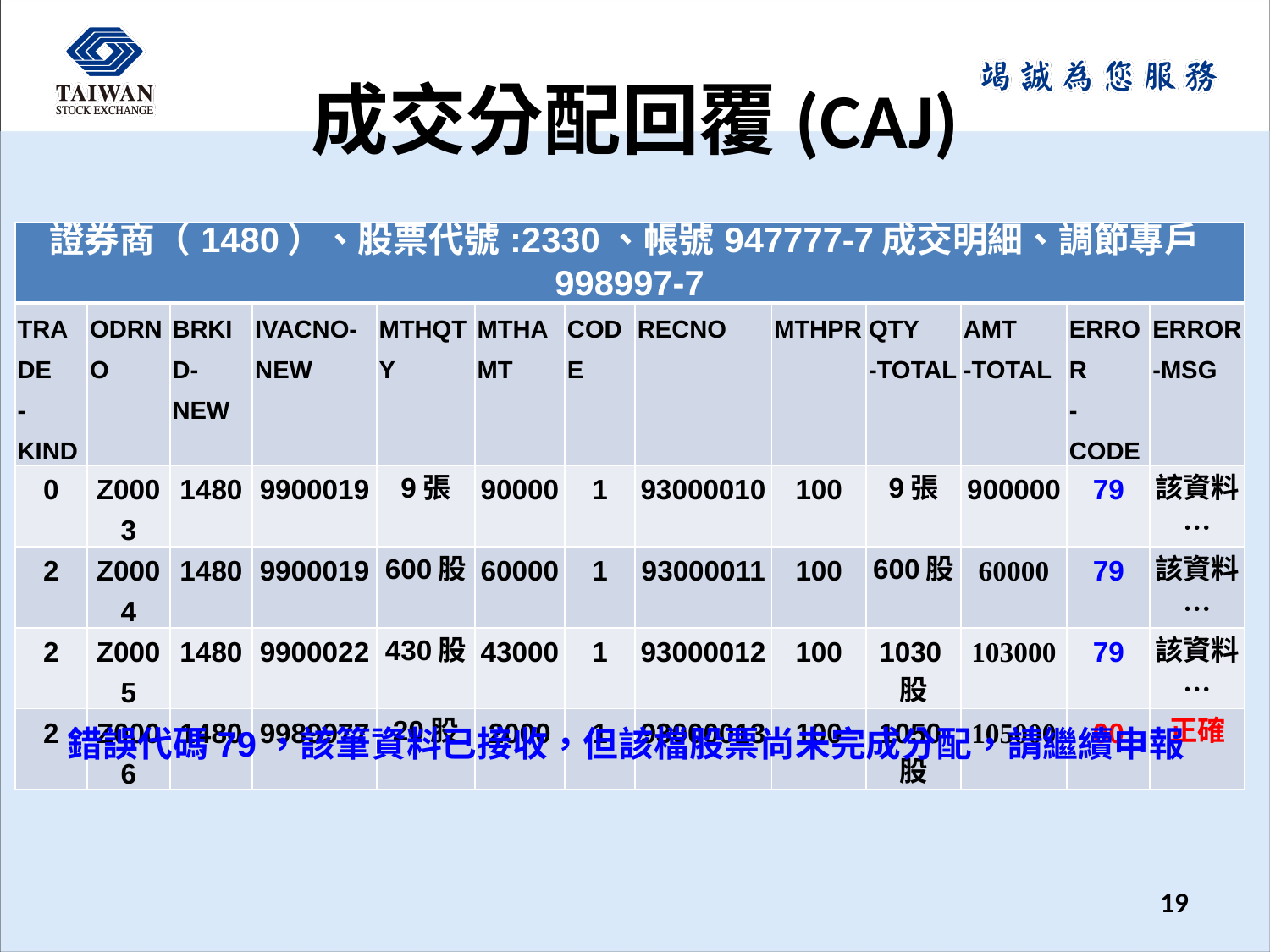

# 成交分配回覆(CAJ)
| 證券商（1480）、股票代號:2330、帳號947777-7成交明細、調節專戶998997-7 |  |  |  |  |  |  |  |  |  |  |  |  |
| --- | --- | --- | --- | --- | --- | --- | --- | --- | --- | --- | --- | --- |
| TRADE -KIND | ODRNO | BRKID-NEW | IVACNO-NEW | MTHQTY | MTHAMT | CODE | RECNO | MTHPR | QTY -TOTAL | AMT -TOTAL | ERROR -CODE | ERROR -MSG |
| 0 | Z0003 | 1480 | 9900019 | 9張 | 90000 | 1 | 93000010 | 100 | 9張 | 900000 | 79 | 該資料… |
| 2 | Z0004 | 1480 | 9900019 | 600股 | 60000 | 1 | 93000011 | 100 | 600股 | 60000 | 79 | 該資料… |
| 2 | Z0005 | 1480 | 9900022 | 430股 | 43000 | 1 | 93000012 | 100 | 1030股 | 103000 | 79 | 該資料… |
| 2 | Z0006 | 1480 | 9989977 | 20股 | 2000 | 1 | 93000013 | 100 | 1050股 | 105000 | 00 | 正確 |
錯誤代碼79，該筆資料已接收，但該檔股票尚未完成分配，請繼續申報
19